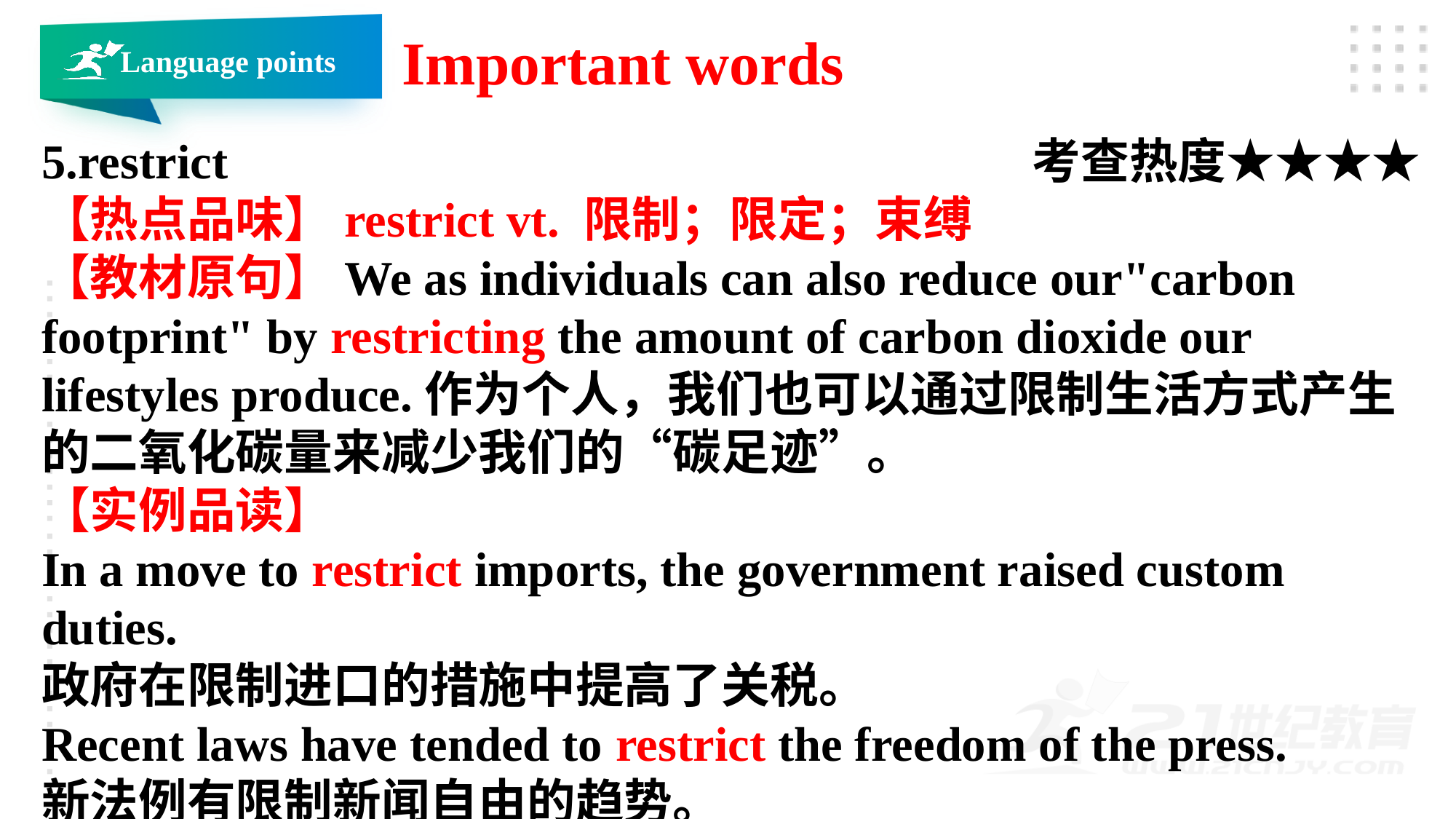

Important words
Language points
5.restrict                                                                 考查热度★★★★
【热点品味】restrict vt. 限制；限定；束缚
【教材原句】We as individuals can also reduce our"carbon footprint" by restricting the amount of carbon dioxide our lifestyles produce.作为个人，我们也可以通过限制生活方式产生的二氧化碳量来减少我们的“碳足迹”。
【实例品读】
In a move to restrict imports, the government raised custom duties.
政府在限制进口的措施中提高了关税。
Recent laws have tended to restrict the freedom of the press.
新法例有限制新闻自由的趋势。